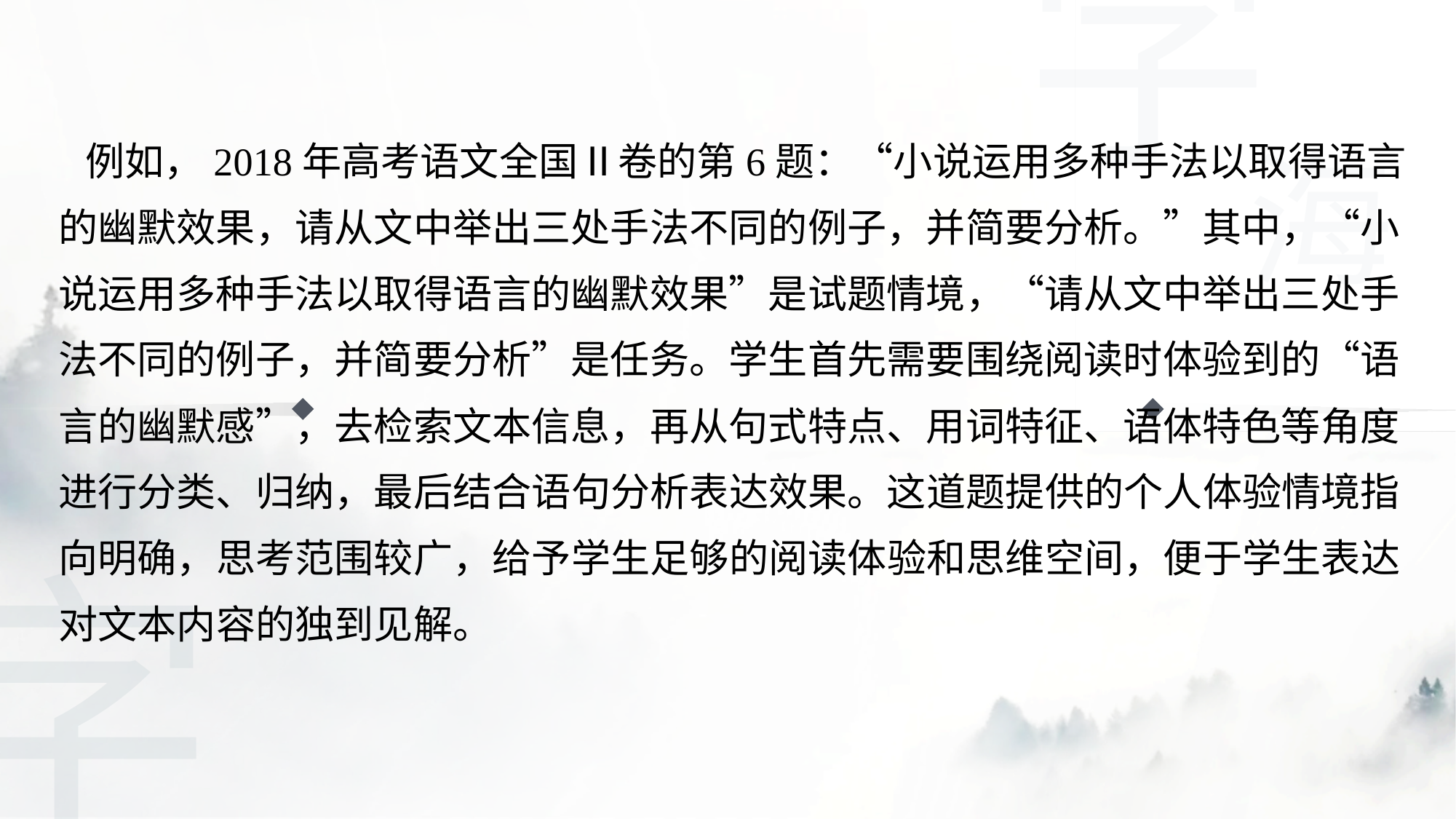

例如，2018年高考语文全国Ⅱ卷的第6题：“小说运用多种手法以取得语言的幽默效果，请从文中举出三处手法不同的例子，并简要分析。”其中，“小说运用多种手法以取得语言的幽默效果”是试题情境，“请从文中举出三处手法不同的例子，并简要分析”是任务。学生首先需要围绕阅读时体验到的“语言的幽默感”，去检索文本信息，再从句式特点、用词特征、语体特色等角度进行分类、归纳，最后结合语句分析表达效果。这道题提供的个人体验情境指向明确，思考范围较广，给予学生足够的阅读体验和思维空间，便于学生表达对文本内容的独到见解。